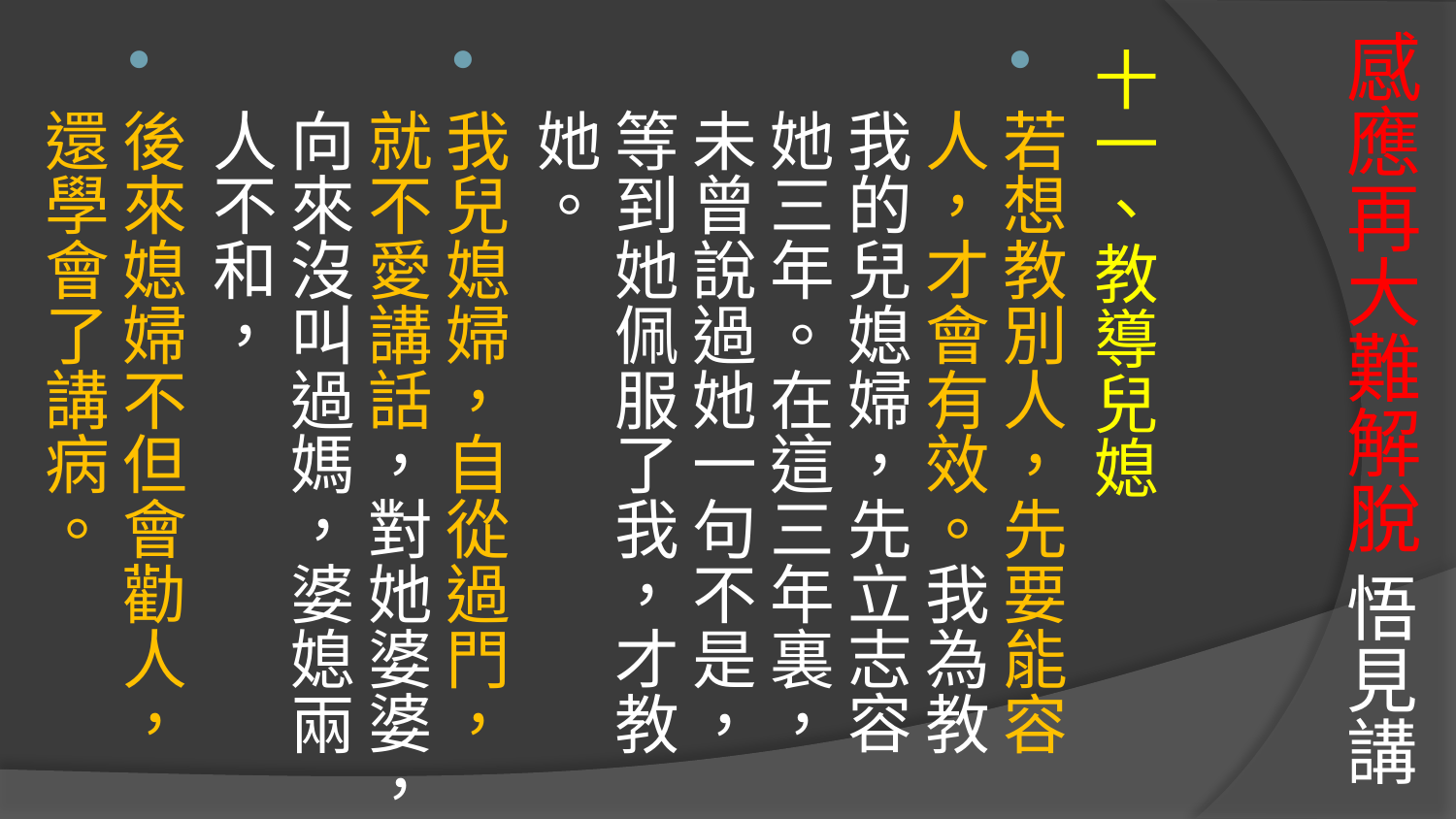

# 感應再大難解脫 悟見講
十一、教導兒媳
若想教別人，先要能容人，才會有效。我為教我的兒媳婦，先立志容她三年。在這三年裏，未曾說過她一句不是，等到她佩服了我，才教她。
我兒媳婦，自從過門，就不愛講話，對她婆婆，向來沒叫過媽，婆媳兩人不和，
後來媳婦不但會勸人，還學會了講病。